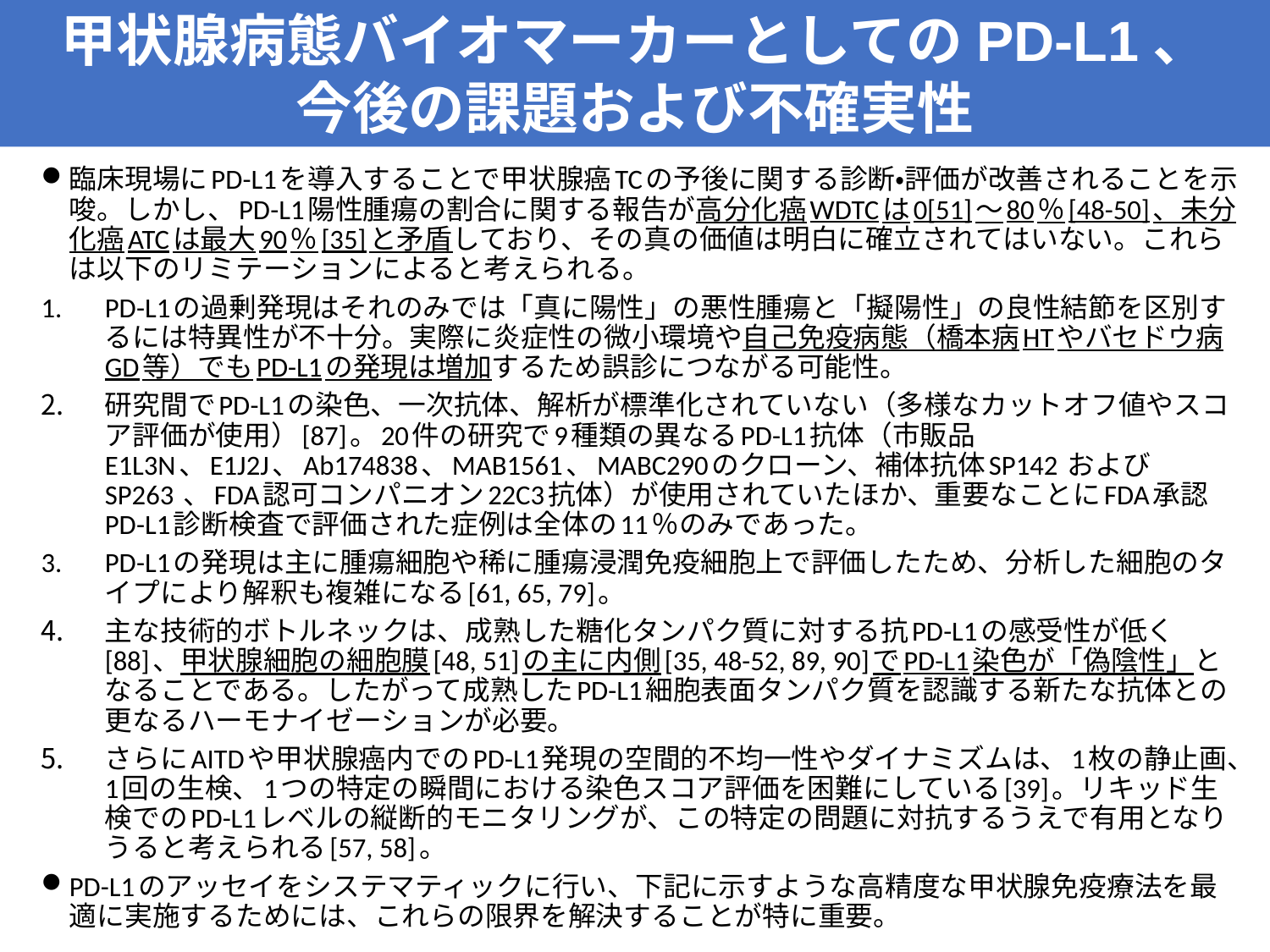

甲状腺病態バイオマーカーとしてのPD-L1、
今後の課題および不確実性
臨床現場にPD-L1を導入することで甲状腺癌TCの予後に関する診断・評価が改善されることを示唆。しかし、PD-L1陽性腫瘍の割合に関する報告が高分化癌WDTCは0[51]～80％[48-50]、未分化癌ATCは最大90％[35]と矛盾しており、その真の価値は明白に確立されてはいない。これらは以下のリミテーションによると考えられる。
PD-L1の過剰発現はそれのみでは「真に陽性」の悪性腫瘍と「擬陽性」の良性結節を区別するには特異性が不十分。実際に炎症性の微小環境や自己免疫病態（橋本病HTやバセドウ病GD等）でもPD-L1の発現は増加するため誤診につながる可能性。
研究間でPD-L1の染色、一次抗体、解析が標準化されていない（多様なカットオフ値やスコア評価が使用）[87]。20件の研究で9種類の異なるPD-L1抗体（市販品E1L3N、E1J2J、Ab174838、MAB1561、MABC290のクローン、補体抗体SP142 およびSP263 、FDA認可コンパニオン22C3抗体）が使用されていたほか、重要なことにFDA承認PD-L1診断検査で評価された症例は全体の11％のみであった。
PD-L1の発現は主に腫瘍細胞や稀に腫瘍浸潤免疫細胞上で評価したため、分析した細胞のタイプにより解釈も複雑になる[61, 65, 79]。
主な技術的ボトルネックは、成熟した糖化タンパク質に対する抗PD-L1の感受性が低く[88]、甲状腺細胞の細胞膜[48, 51]の主に内側[35, 48-52, 89, 90]でPD-L1染色が「偽陰性」となることである。したがって成熟したPD-L1細胞表面タンパク質を認識する新たな抗体との更なるハーモナイゼーションが必要。
さらにAITDや甲状腺癌内でのPD-L1発現の空間的不均一性やダイナミズムは、1枚の静止画、1回の生検、1つの特定の瞬間における染色スコア評価を困難にしている[39]。リキッド生検でのPD-L1レベルの縦断的モニタリングが、この特定の問題に対抗するうえで有用となりうると考えられる[57, 58]。
PD-L1のアッセイをシステマティックに行い、下記に示すような高精度な甲状腺免疫療法を最適に実施するためには、これらの限界を解決することが特に重要。